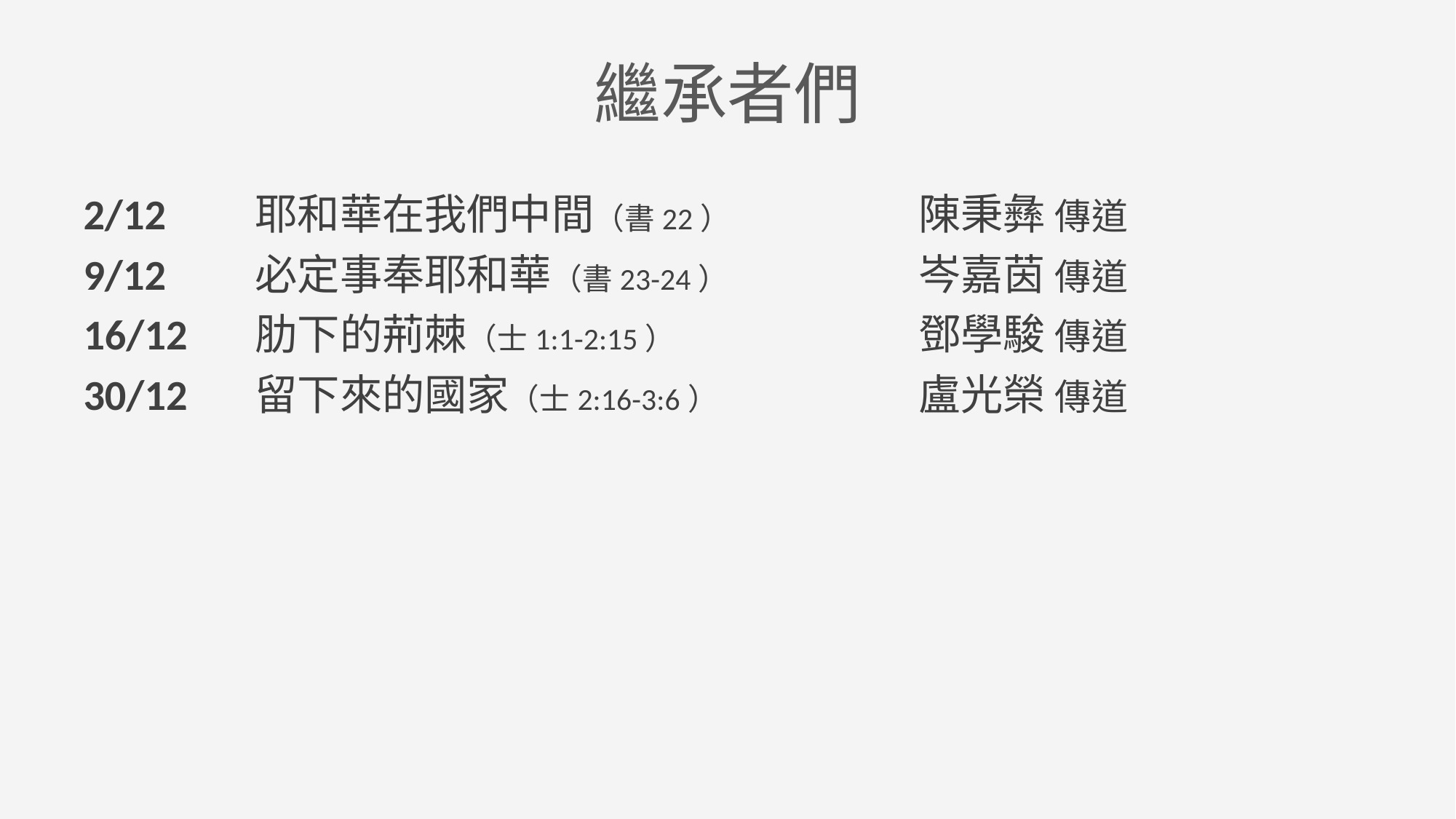

繼承者們
2/12	耶和華在我們中間（書22）	陳秉彝 傳道
9/12	必定事奉耶和華（書23-24）	岑嘉茵 傳道
16/12	肋下的荊棘（士1:1-2:15）	鄧學駿 傳道
30/12	留下來的國家（士2:16-3:6）	盧光榮 傳道